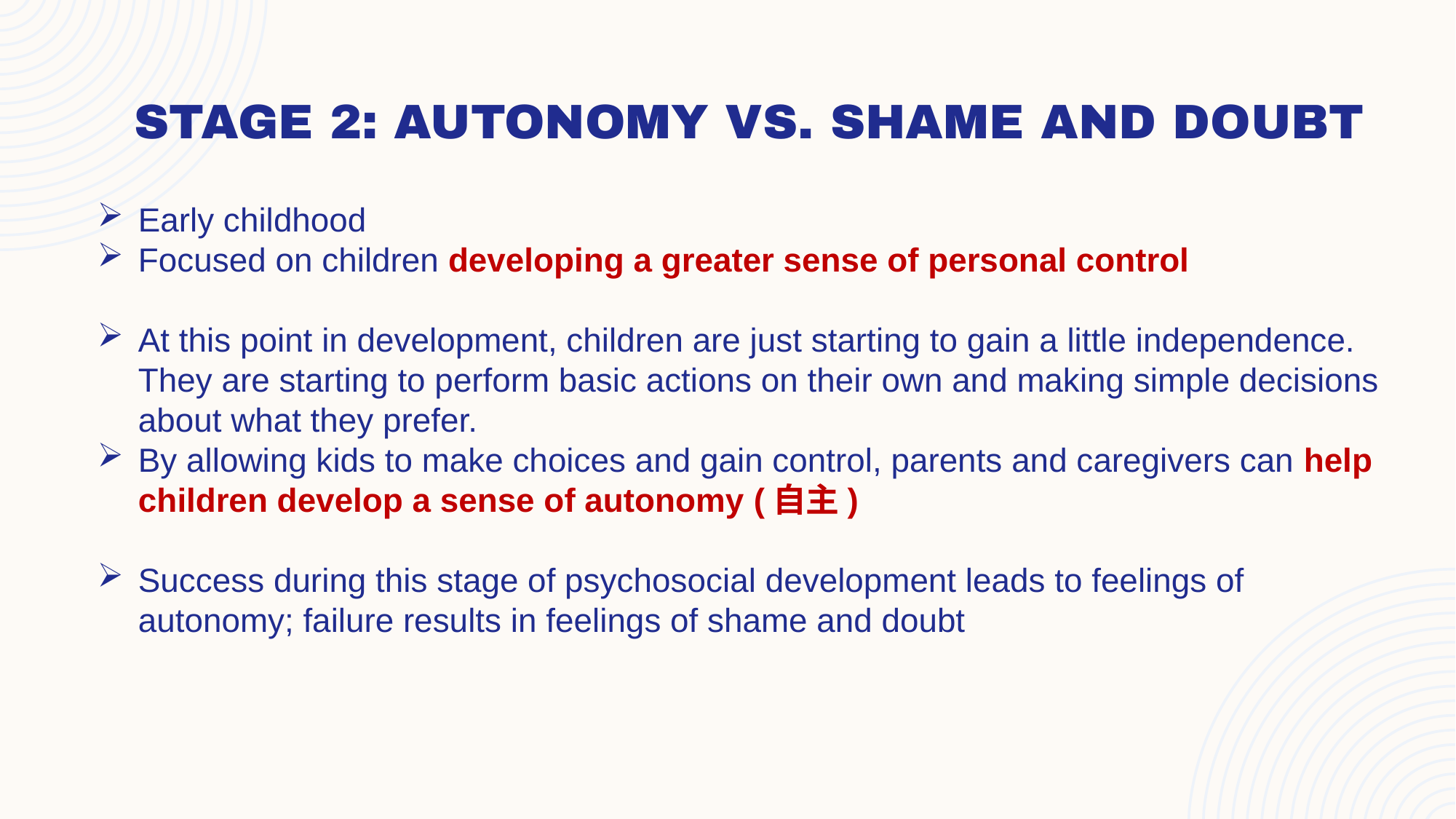

# Stage 2: Autonomy vs. Shame and Doubt
Early childhood
Focused on children developing a greater sense of personal control

At this point in development, children are just starting to gain a little independence. They are starting to perform basic actions on their own and making simple decisions about what they prefer.
By allowing kids to make choices and gain control, parents and caregivers can help children develop a sense of autonomy (自主)

Success during this stage of psychosocial development leads to feelings of autonomy; failure results in feelings of shame and doubt